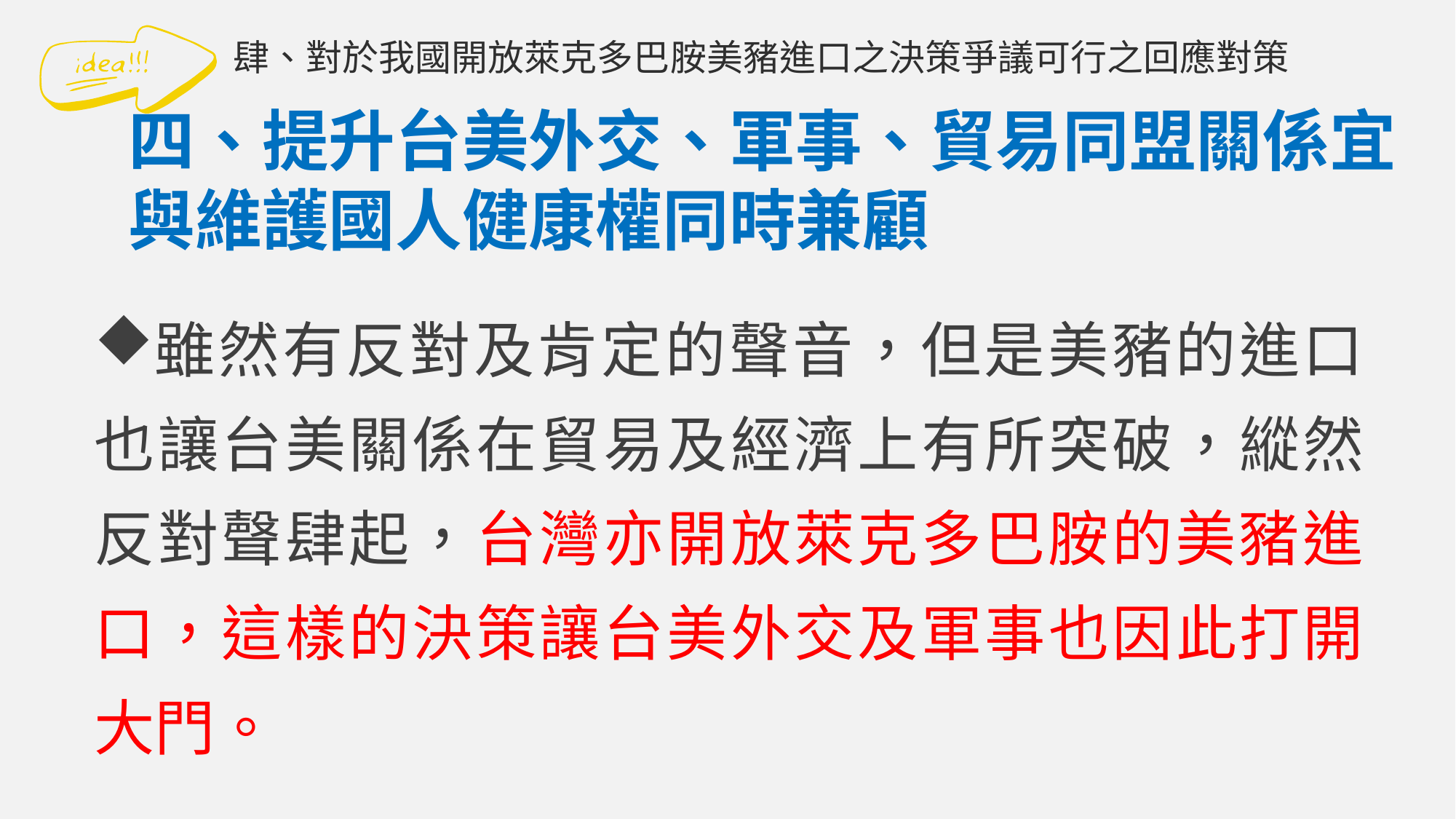

肆、對於我國開放萊克多巴胺美豬進口之決策爭議可行之回應對策
四、提升台美外交、軍事、貿易同盟關係宜與維護國人健康權同時兼顧
雖然有反對及肯定的聲音，但是美豬的進口也讓台美關係在貿易及經濟上有所突破，縱然反對聲肆起，台灣亦開放萊克多巴胺的美豬進口，這樣的決策讓台美外交及軍事也因此打開大門。